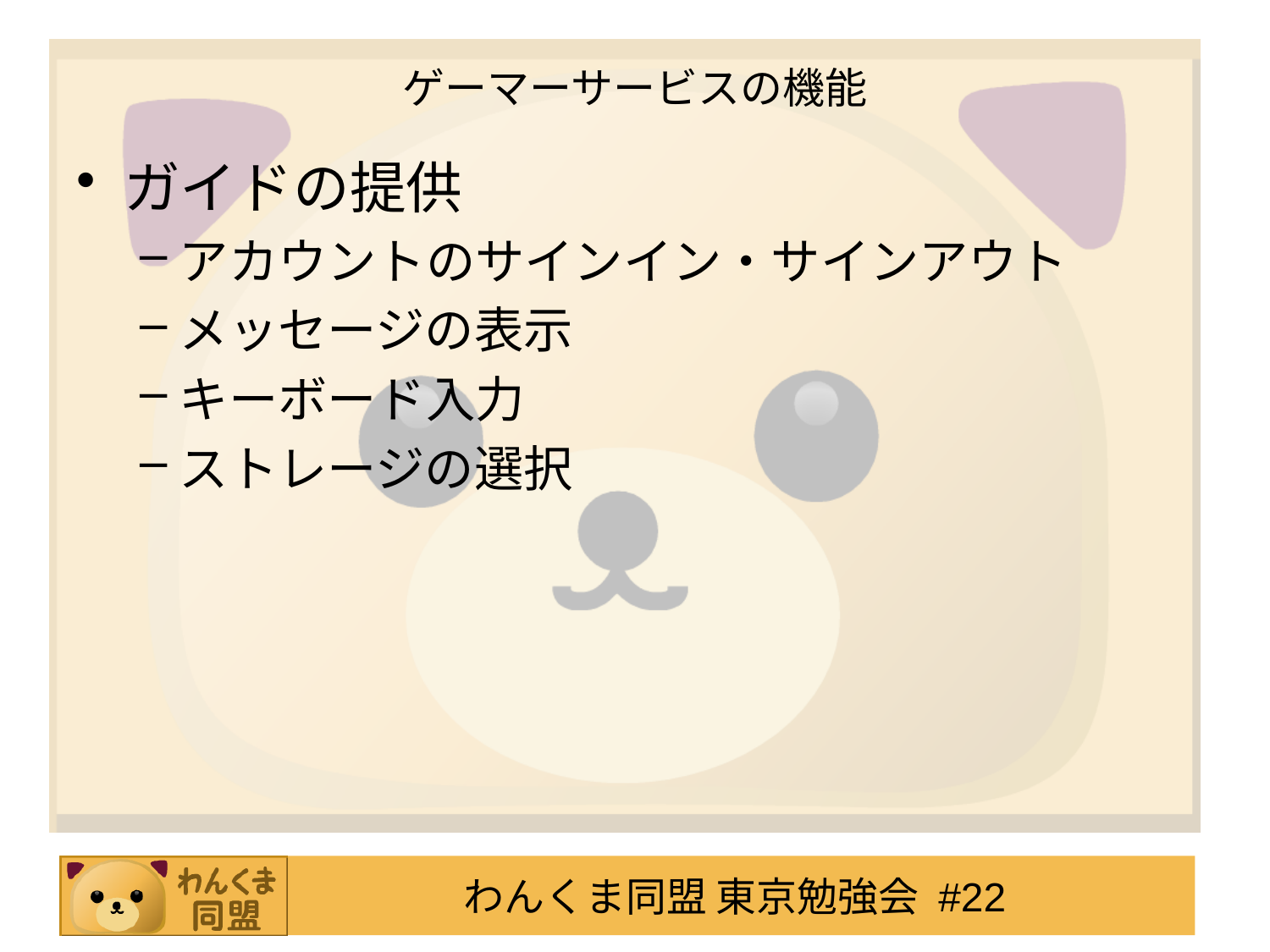

# ゲーマーサービスの機能
ガイドの提供
アカウントのサインイン・サインアウト
メッセージの表示
キーボード入力
ストレージの選択